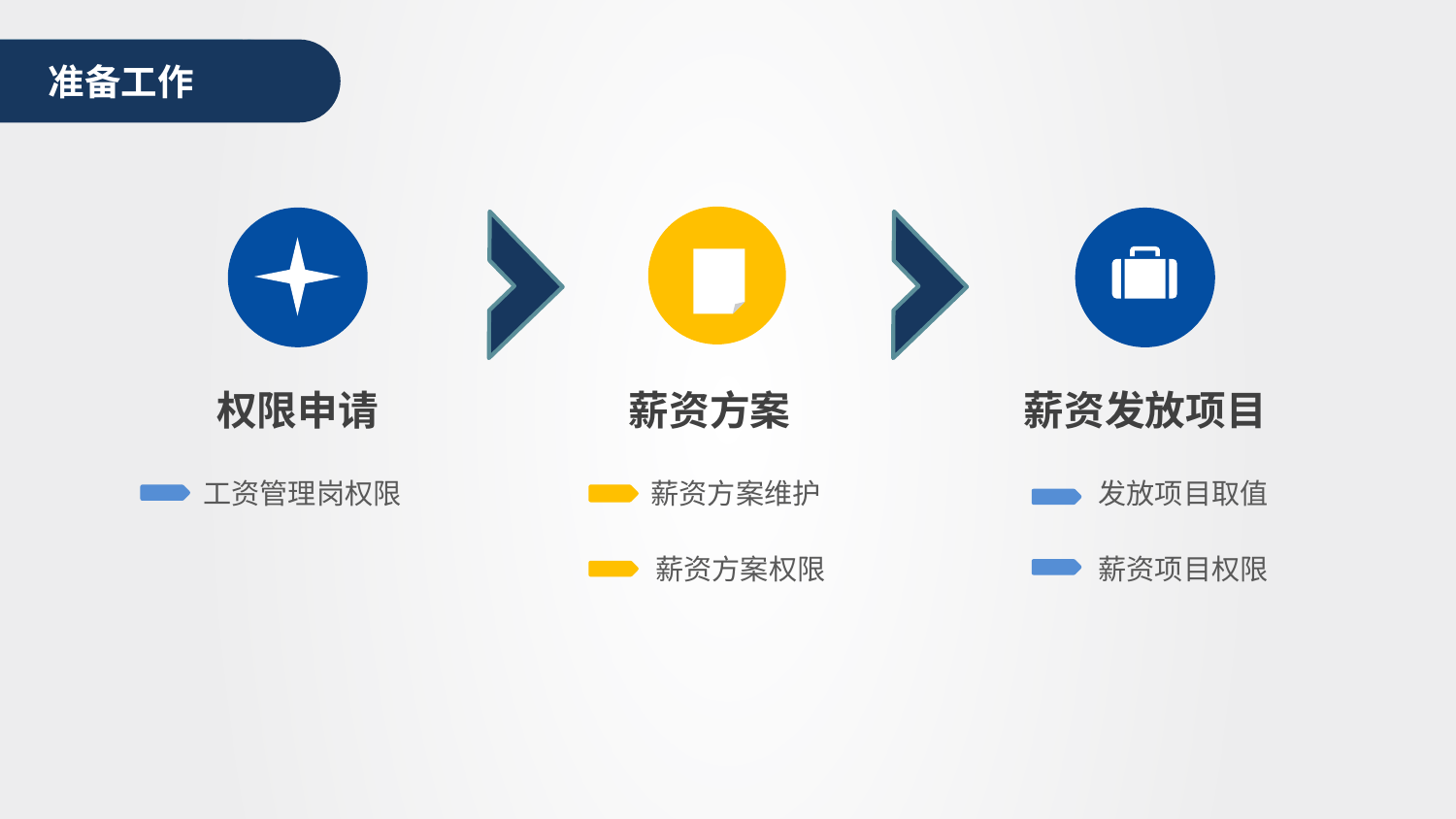

准备工作

权限申请
薪资方案
薪资发放项目
工资管理岗权限
薪资方案维护
发放项目取值

薪资方案权限
薪资项目权限